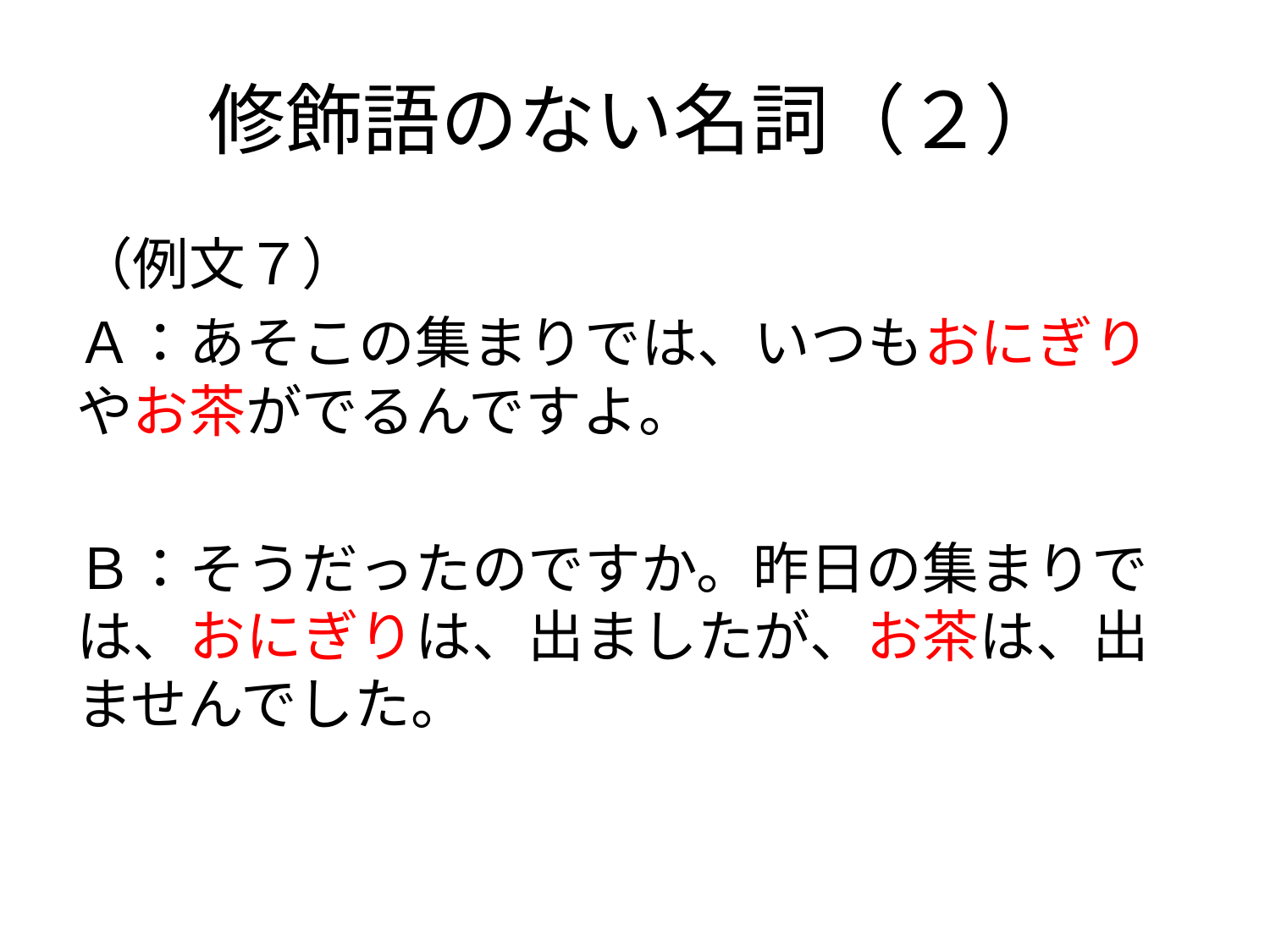

# 修飾語のない名詞（２）
（例文７）
Ａ：あそこの集まりでは、いつもおにぎりやお茶がでるんですよ。

Ｂ：そうだったのですか。昨日の集まりでは、おにぎりは、出ましたが、お茶は、出ませんでした。